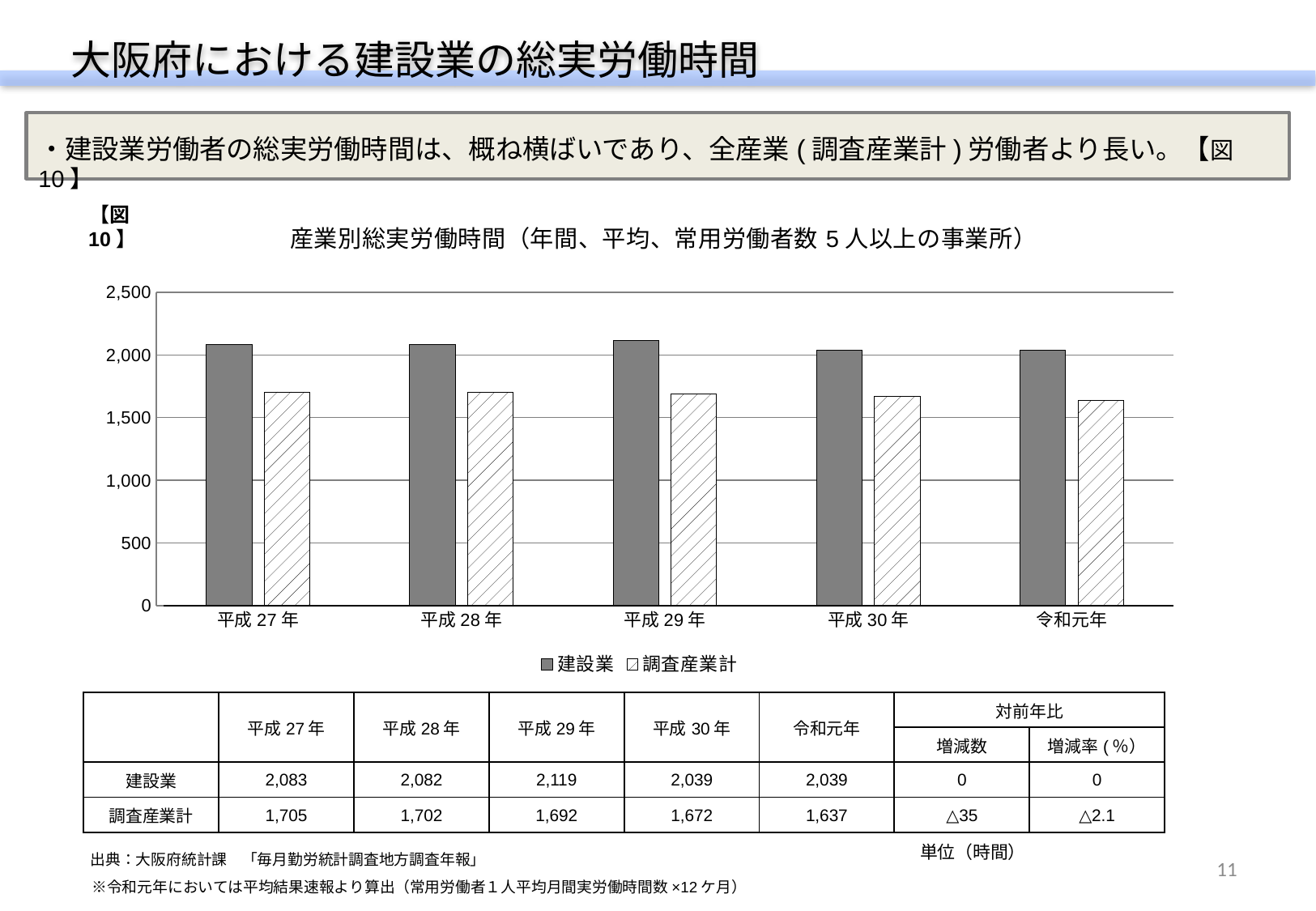

大阪府における建設業の総実労働時間
・建設業労働者の総実労働時間は、概ね横ばいであり、全産業(調査産業計)労働者より長い。【図10】
【図10】

### Chart: 産業別総実労働時間（年間、平均、常用労働者数5人以上の事業所）

| Category | 建設業 | 調査産業計 |
|---|---|---|
| 平成27年 | 2083.0 | 1705.0 |
| 平成28年 | 2082.0 | 1702.0 |
| 平成29年 | 2119.0 | 1692.0 |
| 平成30年 | 2039.0 | 1672.0 |
| 令和元年 | 2039.0 | 1637.0 |
|  | 平成27年 | 平成28年 | 平成29年 | 平成30年 | 令和元年 | 対前年比 |  |
| --- | --- | --- | --- | --- | --- | --- | --- |
|  |  |  |  |  |  | 増減数 | 増減率(％） |
| 建設業 | 2,083 | 2,082 | 2,119 | 2,039 | 2,039 | 0 | 0 |
| 調査産業計 | 1,705 | 1,702 | 1,692 | 1,672 | 1,637 | △35 | △2.1 |
単位（時間）
   出典：大阪府統計課　「毎月勤労統計調査地方調査年報」
　※令和元年においては平均結果速報より算出（常用労働者１人平均月間実労働時間数×12ケ月）
11